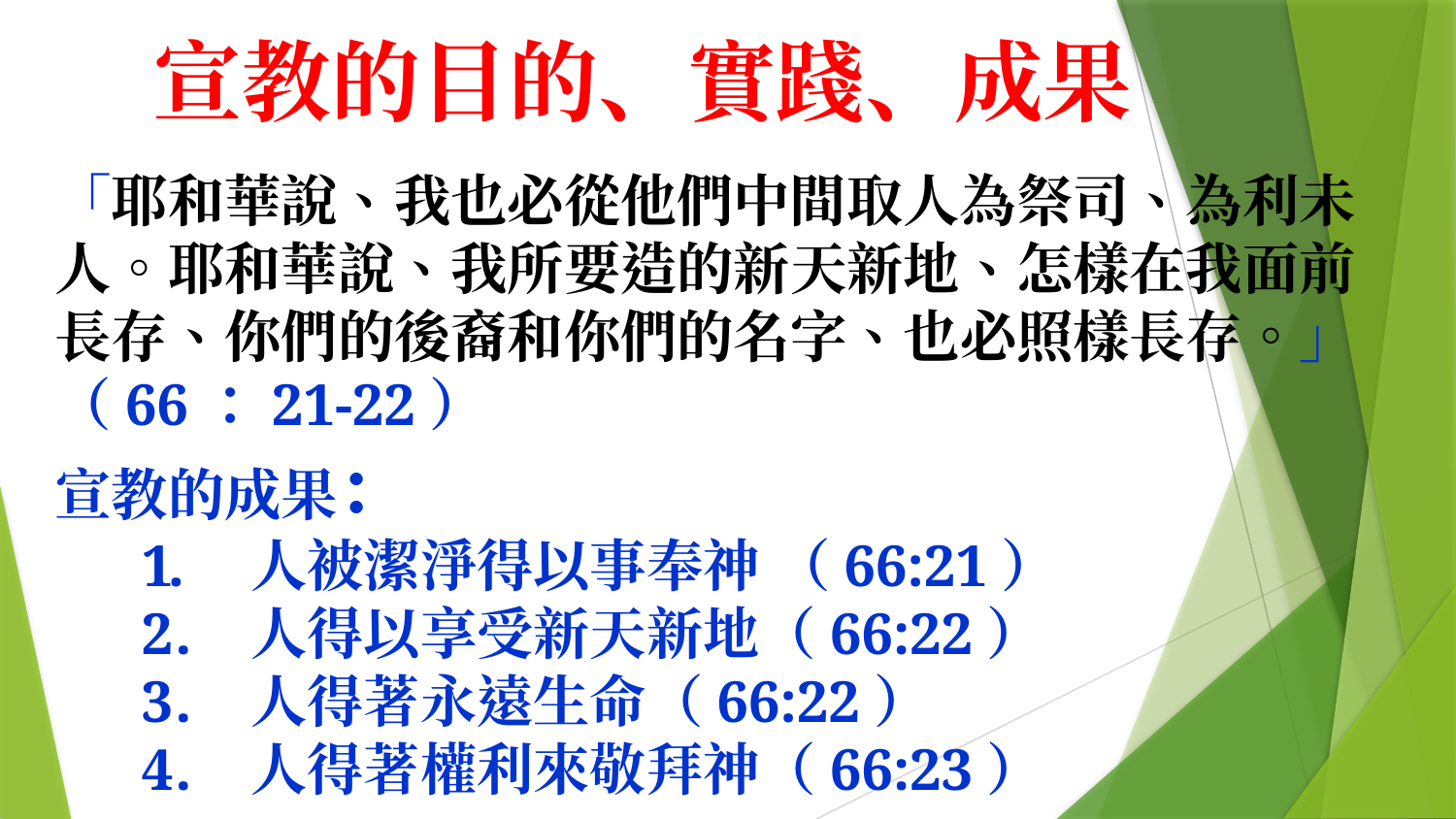

宣教的目的、實踐、成果
「耶和華說、我也必從他們中間取人為祭司、為利未人。耶和華說、我所要造的新天新地、怎樣在我面前長存、你們的後裔和你們的名字、也必照樣長存。」（66：21-22）
宣教的成果：
人被潔淨得以事奉神 （66:21）
人得以享受新天新地（66:22）
人得著永遠生命（66:22）
人得著權利來敬拜神（66:23）